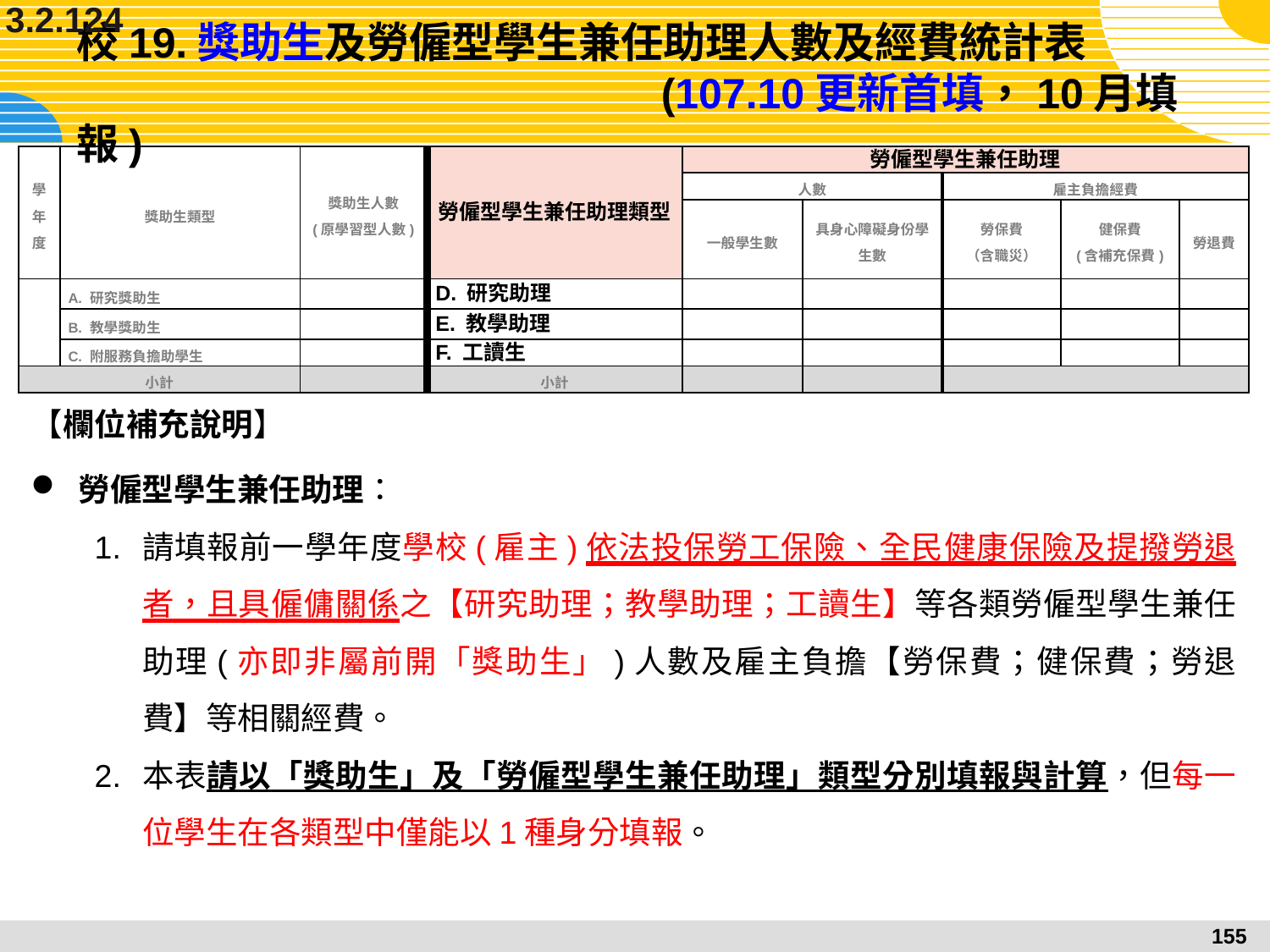

3.2.124
# 校19.獎助生及勞僱型學生兼任助理人數及經費統計表					       (107.10更新首填，10月填報)
| 學年度 | 獎助生類型 | 獎助生人數 (原學習型人數) | 勞僱型學生兼任助理類型 | 勞僱型學生兼任助理 |  |  |  |  |
| --- | --- | --- | --- | --- | --- | --- | --- | --- |
|  |  |  |  | 人數 |  | 雇主負擔經費 |  |  |
|  |  |  |  | 一般學生數 | 具身心障礙身份學生數 | 勞保費 （含職災） | 健保費 (含補充保費) | 勞退費 |
|  | A. 研究獎助生 |  | D. 研究助理 |  |  |  |  |  |
|  | B. 教學獎助生 |  | E. 教學助理 |  |  |  |  |  |
|  | C. 附服務負擔助學生 |  | F. 工讀生 |  |  |  |  |  |
| 小計 |  |  | 小計 |  |  |  |  |  |
【欄位補充說明】
勞僱型學生兼任助理：
請填報前一學年度學校(雇主)依法投保勞工保險、全民健康保險及提撥勞退者，且具僱傭關係之【研究助理；教學助理；工讀生】等各類勞僱型學生兼任助理(亦即非屬前開「獎助生」)人數及雇主負擔【勞保費；健保費；勞退費】等相關經費。
本表請以「獎助生」及「勞僱型學生兼任助理」類型分別填報與計算，但每一位學生在各類型中僅能以1種身分填報。